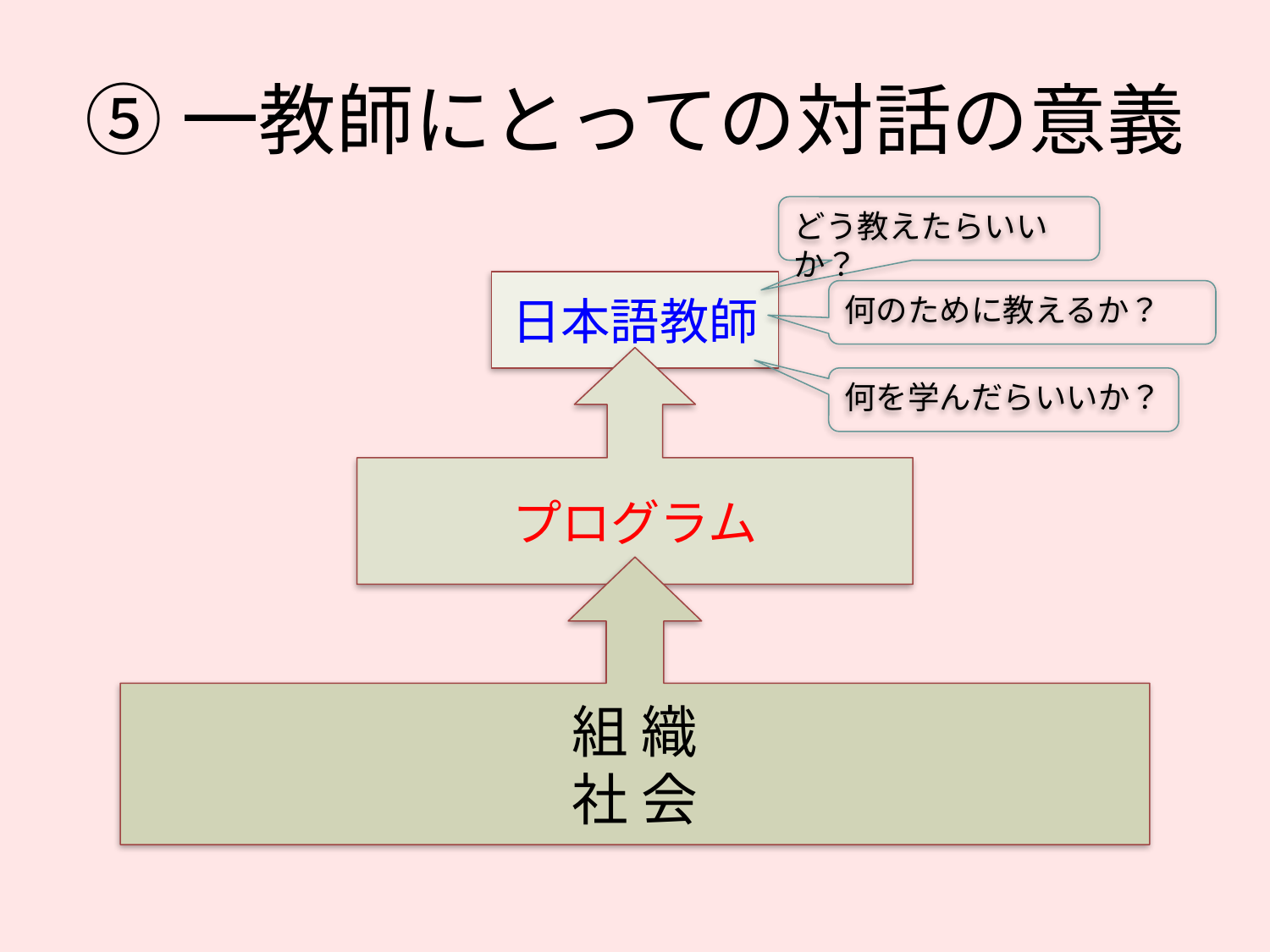

# ⑤一教師にとっての対話の意義
どう教えたらいいか？
日本語教師
何のために教えるか？
プログラム
何を学んだらいいか？
組 織
社 会